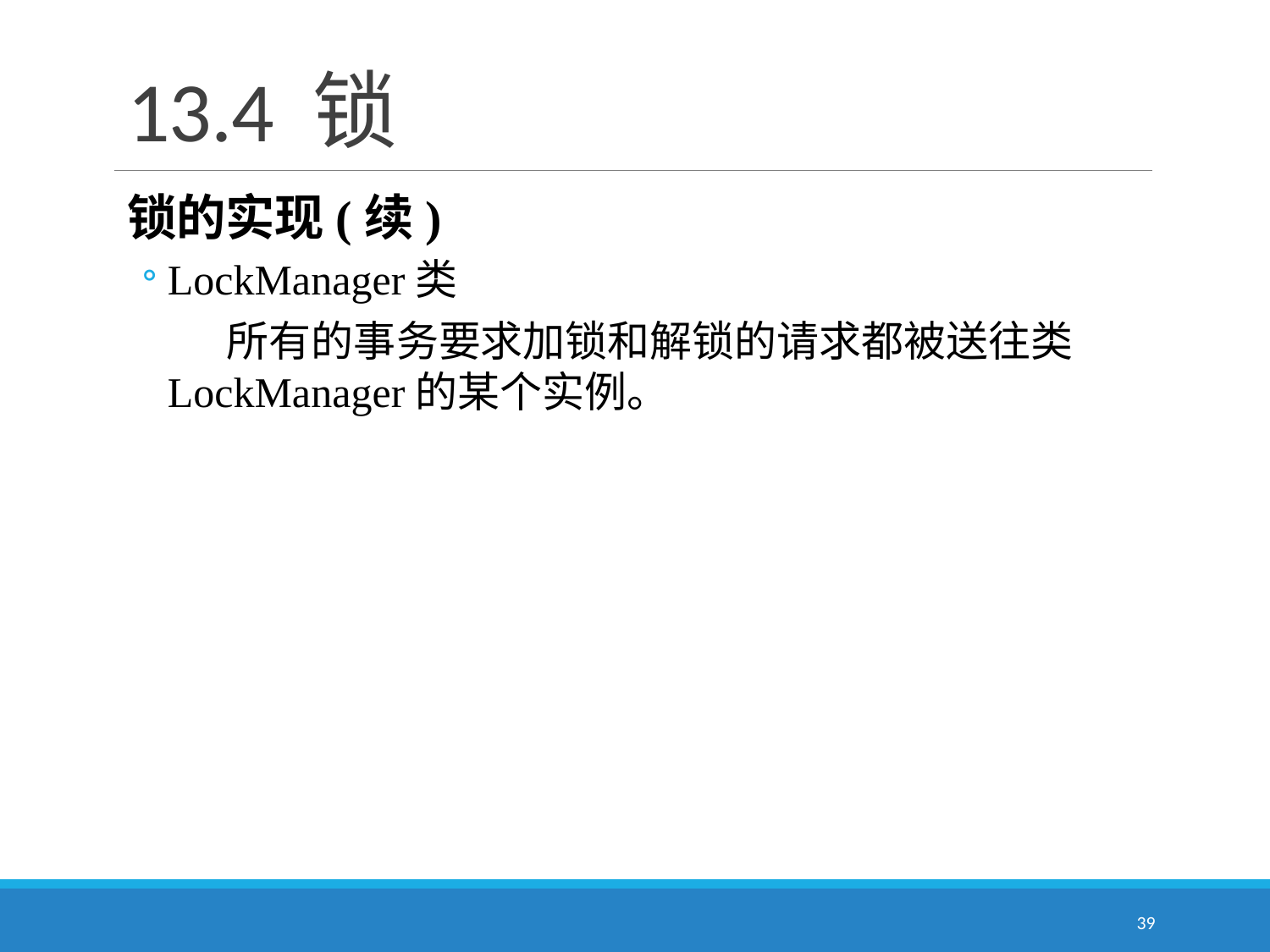

# 13.4 锁
锁的实现(续)
LockManager类
　　所有的事务要求加锁和解锁的请求都被送往类LockManager的某个实例。

39